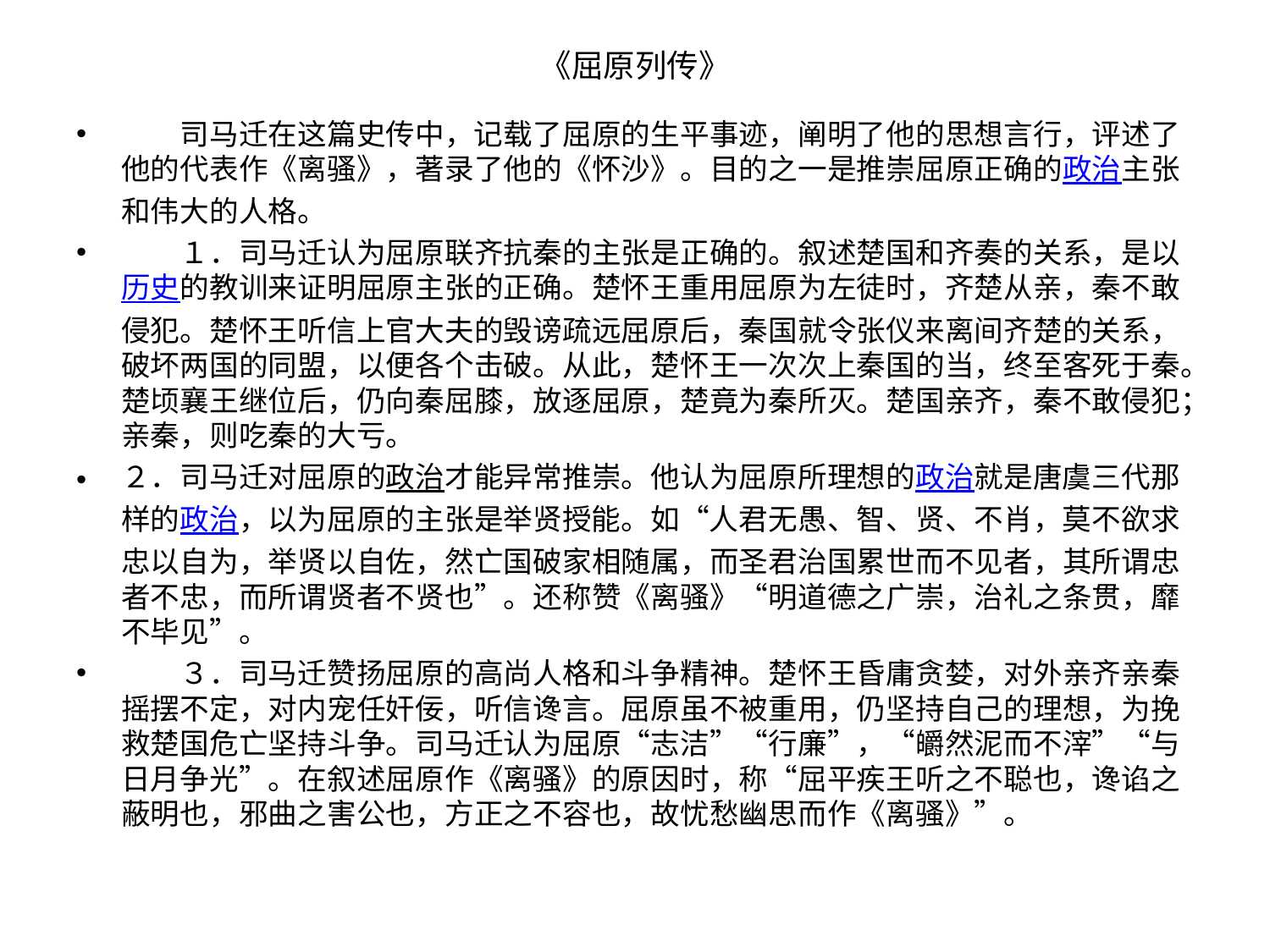

# 《屈原列传》
　　司马迁在这篇史传中，记载了屈原的生平事迹，阐明了他的思想言行，评述了他的代表作《离骚》，著录了他的《怀沙》。目的之一是推崇屈原正确的政治主张和伟大的人格。
　　１．司马迁认为屈原联齐抗秦的主张是正确的。叙述楚国和齐奏的关系，是以历史的教训来证明屈原主张的正确。楚怀王重用屈原为左徒时，齐楚从亲，秦不敢侵犯。楚怀王听信上官大夫的毁谤疏远屈原后，秦国就令张仪来离间齐楚的关系，破坏两国的同盟，以便各个击破。从此，楚怀王一次次上秦国的当，终至客死于秦。楚顷襄王继位后，仍向秦屈膝，放逐屈原，楚竟为秦所灭。楚国亲齐，秦不敢侵犯；亲秦，则吃秦的大亏。
２．司马迁对屈原的政治才能异常推崇。他认为屈原所理想的政治就是唐虞三代那样的政治，以为屈原的主张是举贤授能。如“人君无愚、智、贤、不肖，莫不欲求忠以自为，举贤以自佐，然亡国破家相随属，而圣君治国累世而不见者，其所谓忠者不忠，而所谓贤者不贤也”。还称赞《离骚》“明道德之广崇，治礼之条贯，靡不毕见”。
　　３．司马迁赞扬屈原的高尚人格和斗争精神。楚怀王昏庸贪婪，对外亲齐亲秦摇摆不定，对内宠任奸佞，听信谗言。屈原虽不被重用，仍坚持自己的理想，为挽救楚国危亡坚持斗争。司马迁认为屈原“志洁”“行廉”，“皭然泥而不滓”“与日月争光”。在叙述屈原作《离骚》的原因时，称“屈平疾王听之不聪也，谗谄之蔽明也，邪曲之害公也，方正之不容也，故忧愁幽思而作《离骚》”。